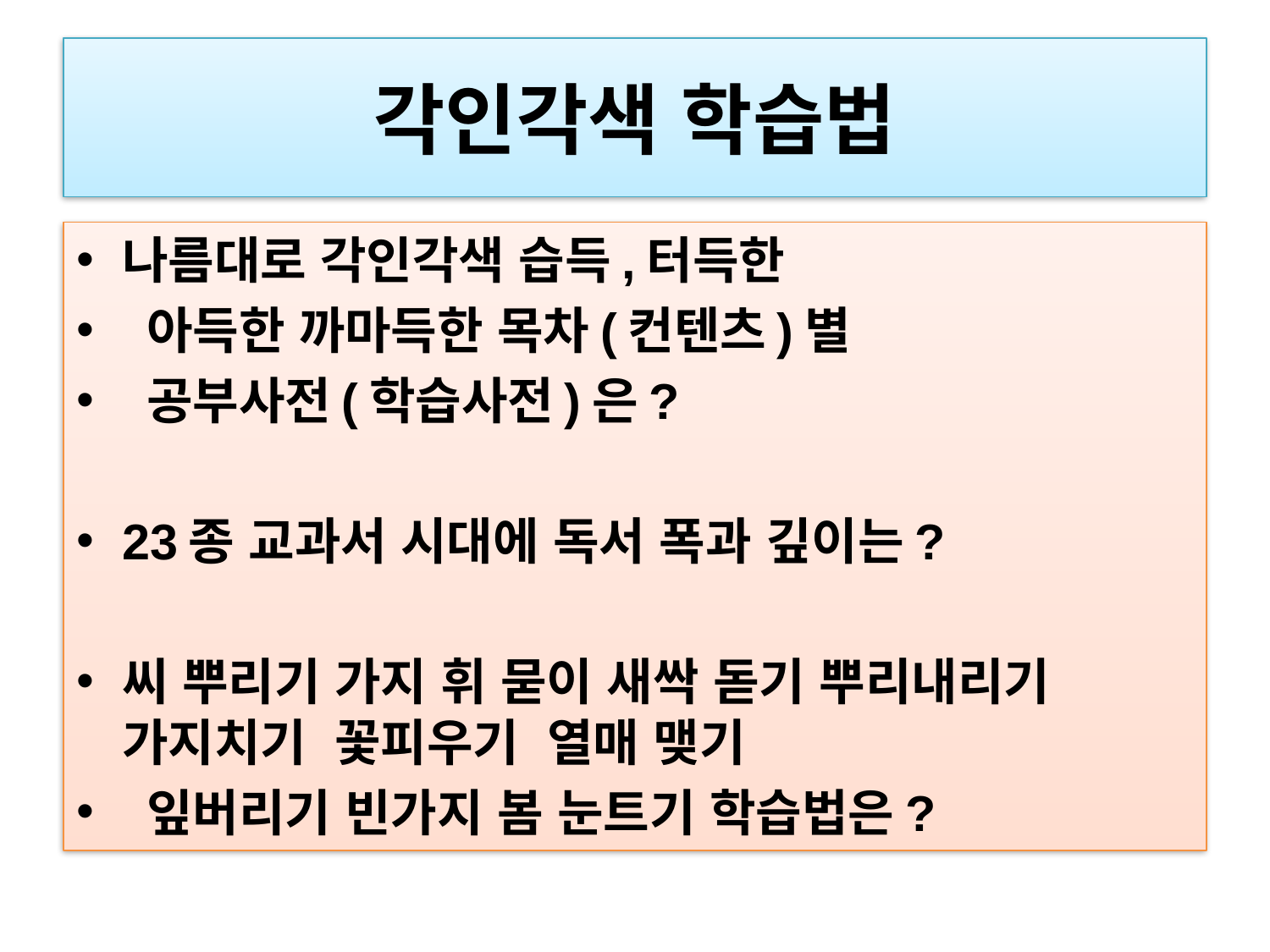

# 각인각색 학습법
나름대로 각인각색 습득,터득한
 아득한 까마득한 목차(컨텐츠)별
 공부사전(학습사전)은?

23종 교과서 시대에 독서 폭과 깊이는?

씨 뿌리기 가지 휘 묻이 새싹 돋기 뿌리내리기  가지치기  꽃피우기  열매 맺기
 잎버리기 빈가지 봄 눈트기 학습법은?